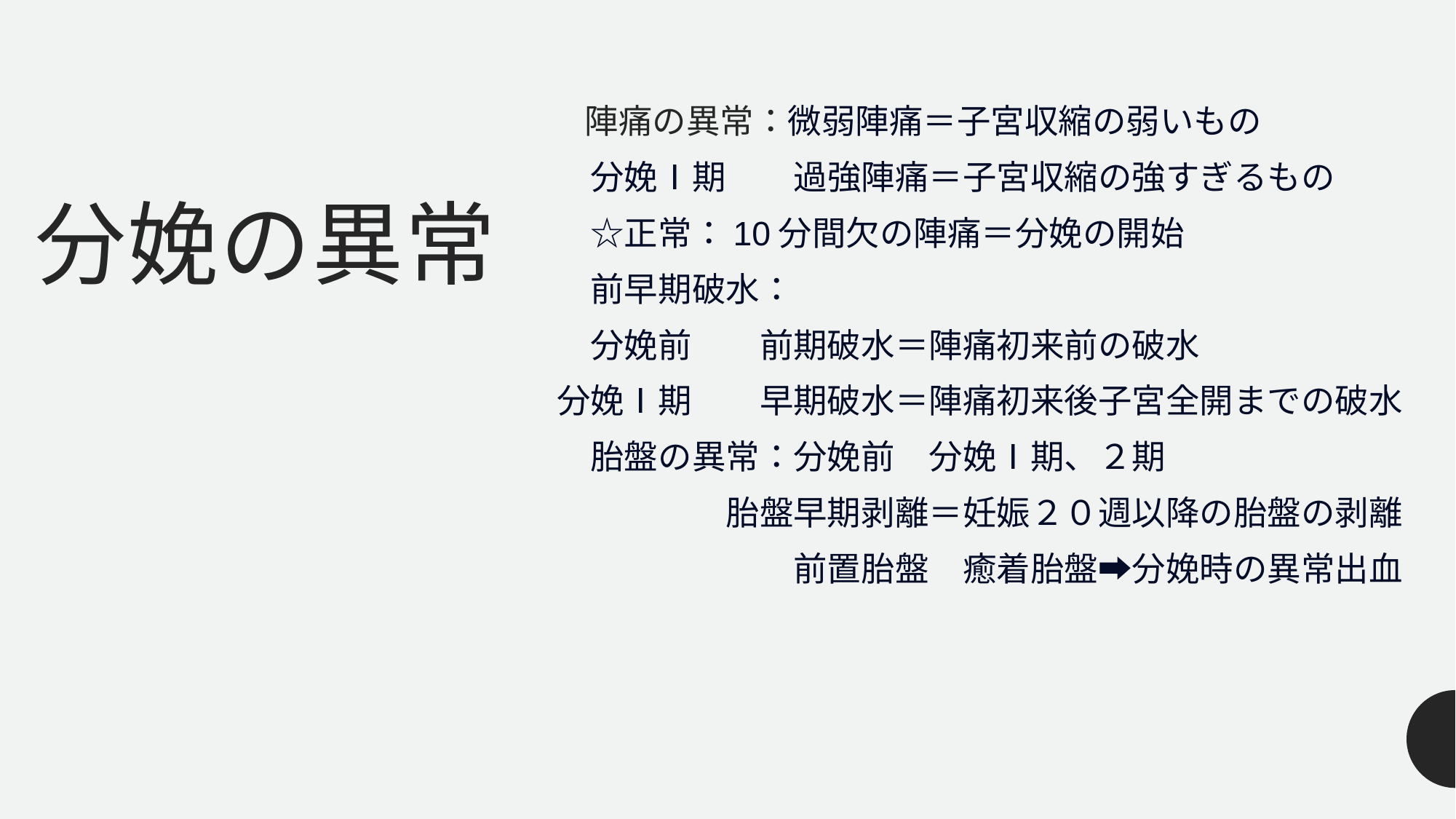

陣痛の異常：微弱陣痛＝子宮収縮の弱いもの
　分娩Ⅰ期　　過強陣痛＝子宮収縮の強すぎるもの
　☆正常：10分間欠の陣痛＝分娩の開始
　前早期破水：
　分娩前　　前期破水＝陣痛初来前の破水
分娩Ⅰ期　　早期破水＝陣痛初来後子宮全開までの破水
　胎盤の異常：分娩前　分娩Ⅰ期、２期
　　　　　胎盤早期剥離＝妊娠２０週以降の胎盤の剥離
　　　　　　　前置胎盤　癒着胎盤➡分娩時の異常出血

# 分娩の異常